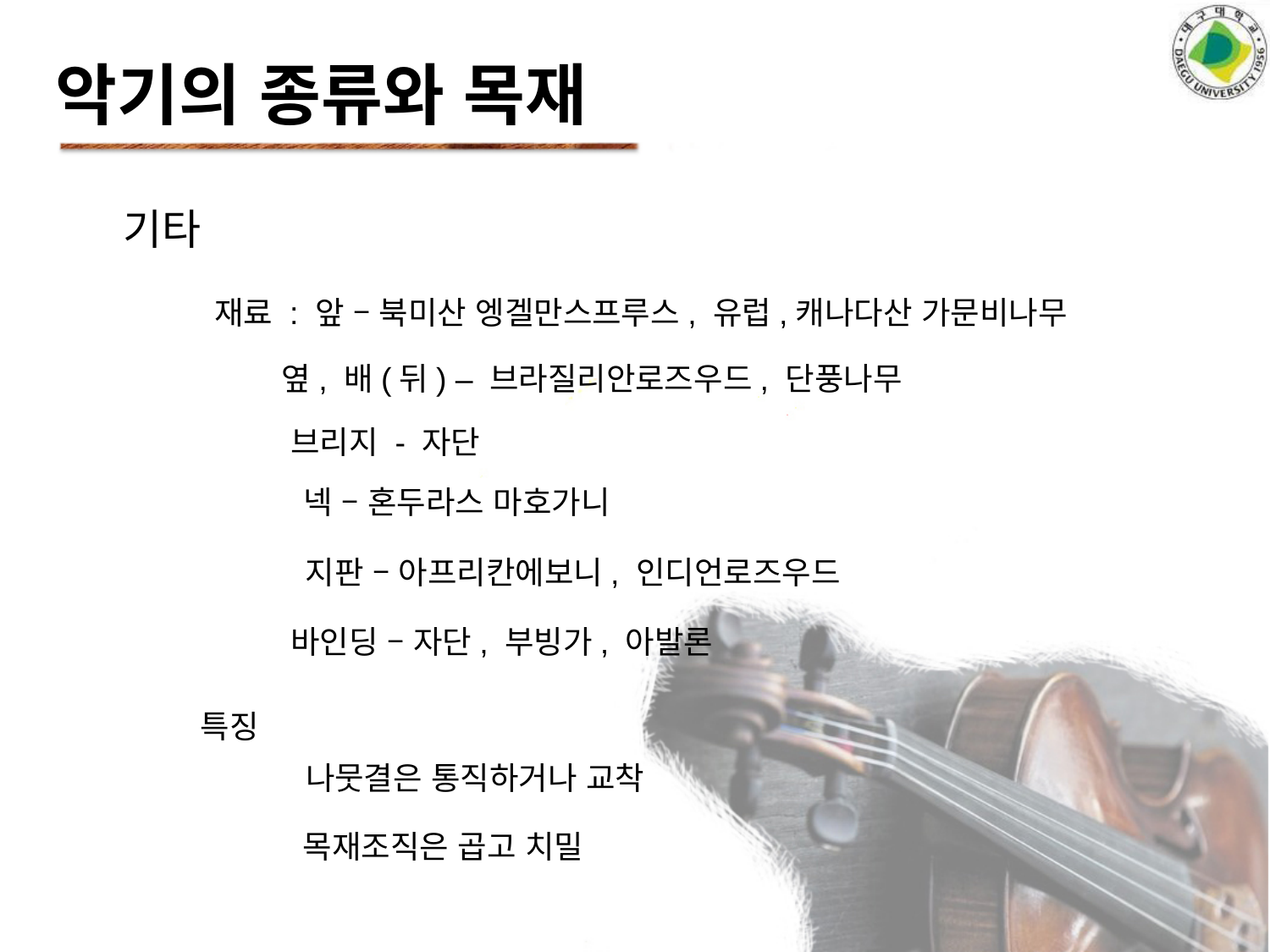

악기의 종류와 목재
기타
재료 : 앞 – 북미산 엥겔만스프루스, 유럽,캐나다산 가문비나무
옆, 배(뒤) – 브라질리안로즈우드, 단풍나무
브리지 - 자단
넥 – 혼두라스 마호가니
지판 – 아프리칸에보니, 인디언로즈우드
바인딩 – 자단, 부빙가, 아발론
특징
나뭇결은 통직하거나 교착
목재조직은 곱고 치밀